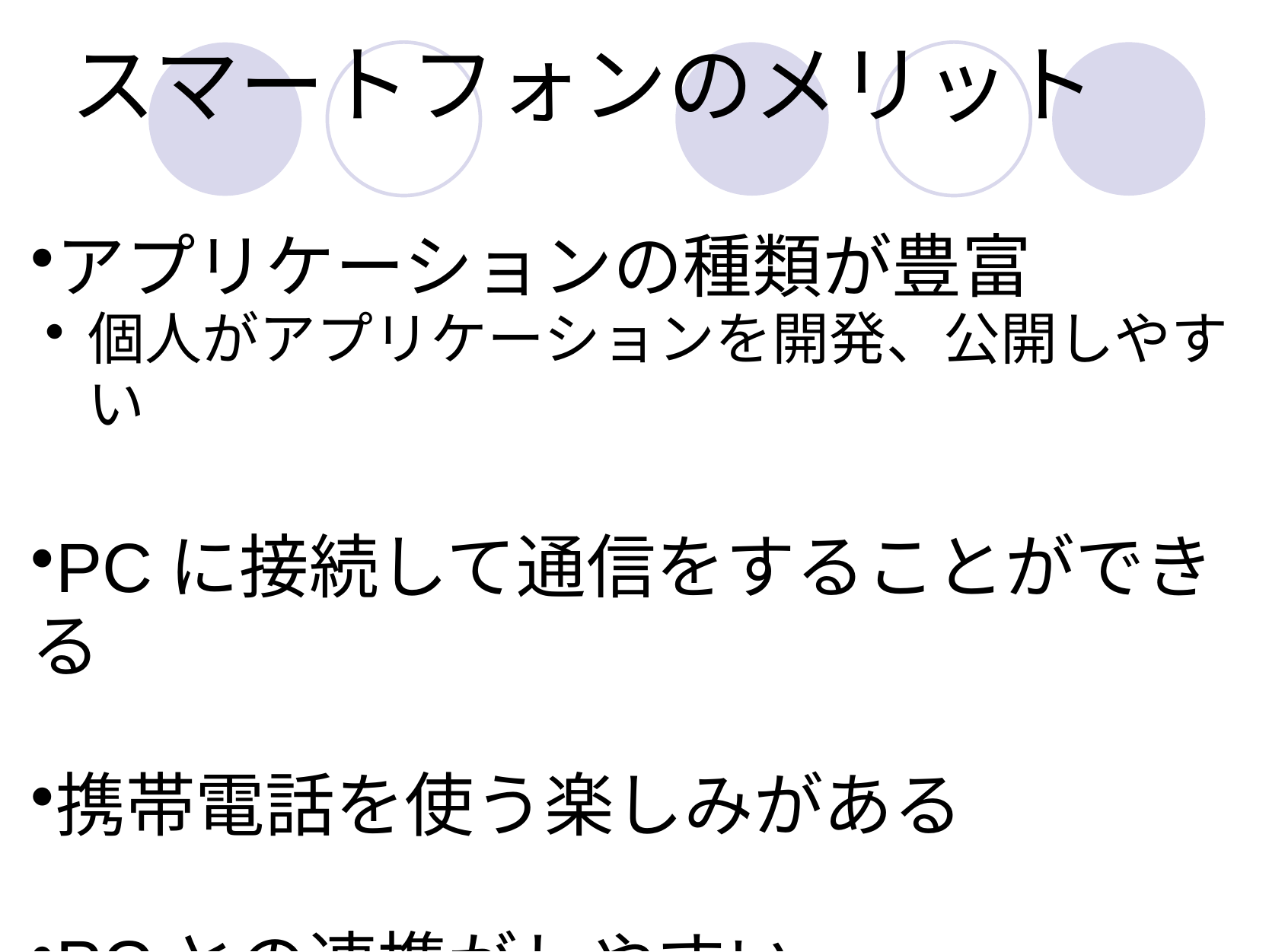

# スマートフォンのメリット
アプリケーションの種類が豊富
個人がアプリケーションを開発、公開しやすい

PCに接続して通信をすることができる

携帯電話を使う楽しみがある

PCとの連携がしやすい